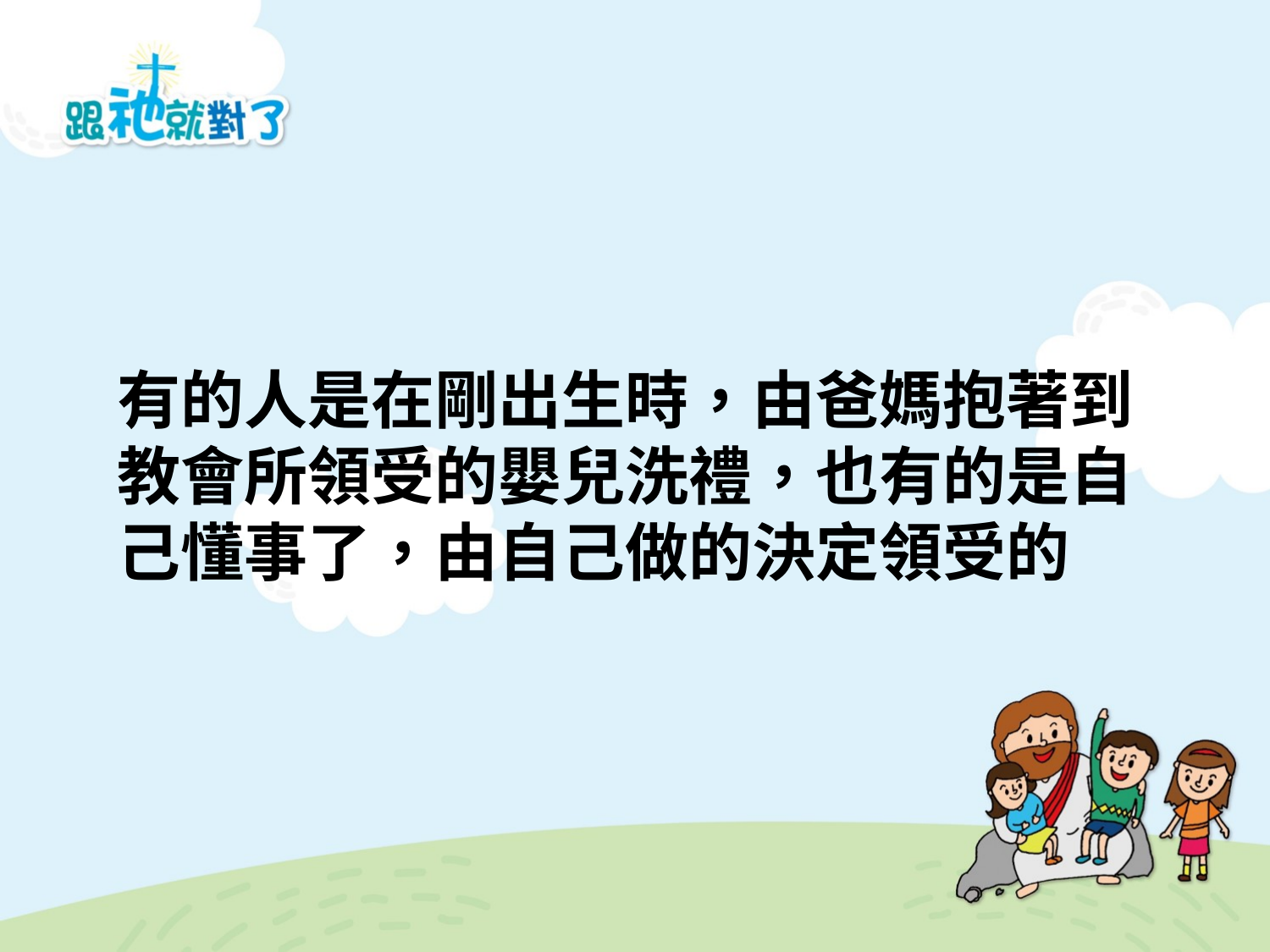

有的人是在剛出生時，由爸媽抱著到教會所領受的嬰兒洗禮，也有的是自己懂事了，由自己做的決定領受的